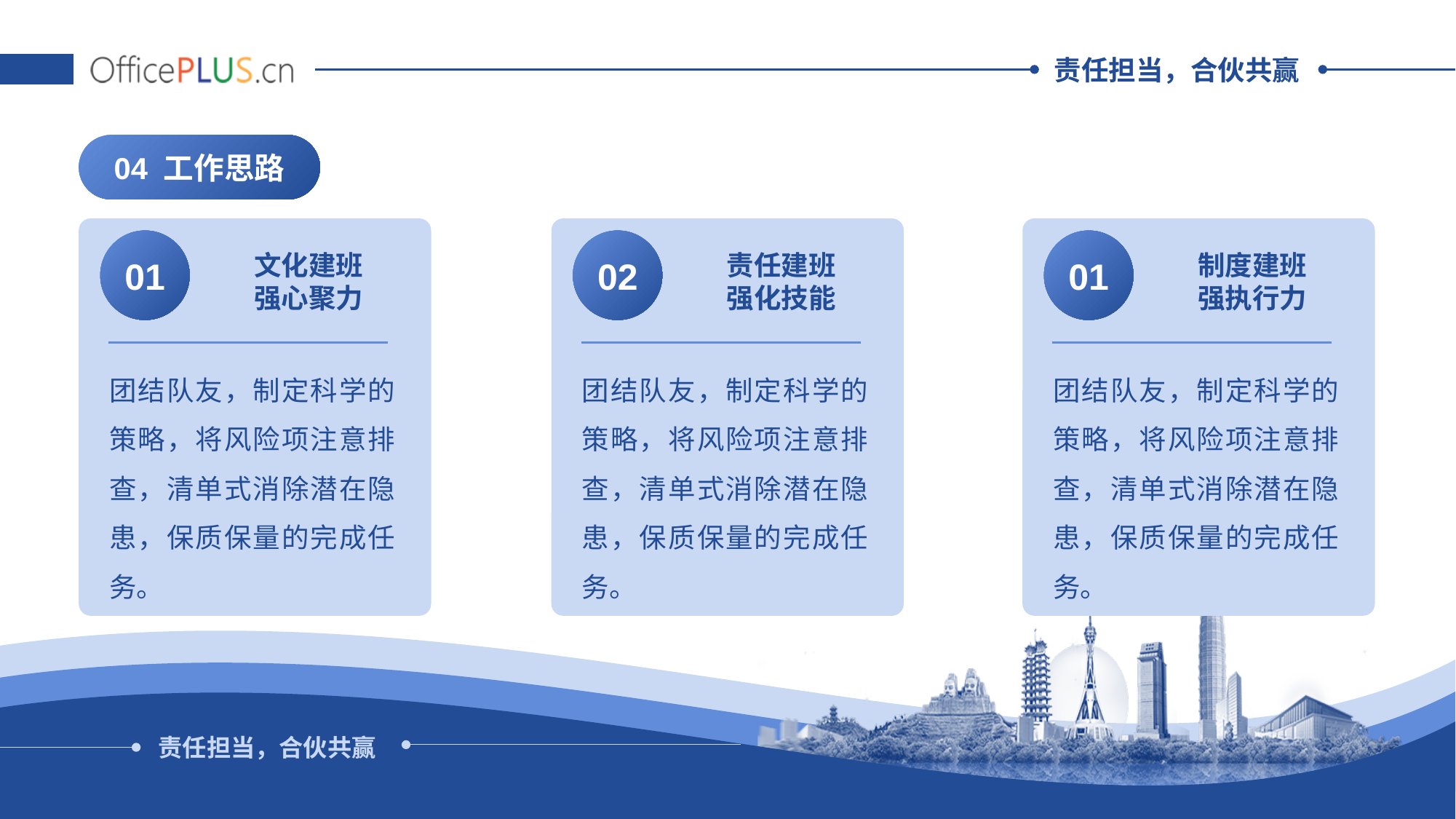

04 工作思路

01
02
01
文化建班
强心聚力
责任建班
强化技能
制度建班
强执行力
团结队友，制定科学的策略，将风险项注意排查，清单式消除潜在隐患，保质保量的完成任务。
团结队友，制定科学的策略，将风险项注意排查，清单式消除潜在隐患，保质保量的完成任务。
团结队友，制定科学的策略，将风险项注意排查，清单式消除潜在隐患，保质保量的完成任务。